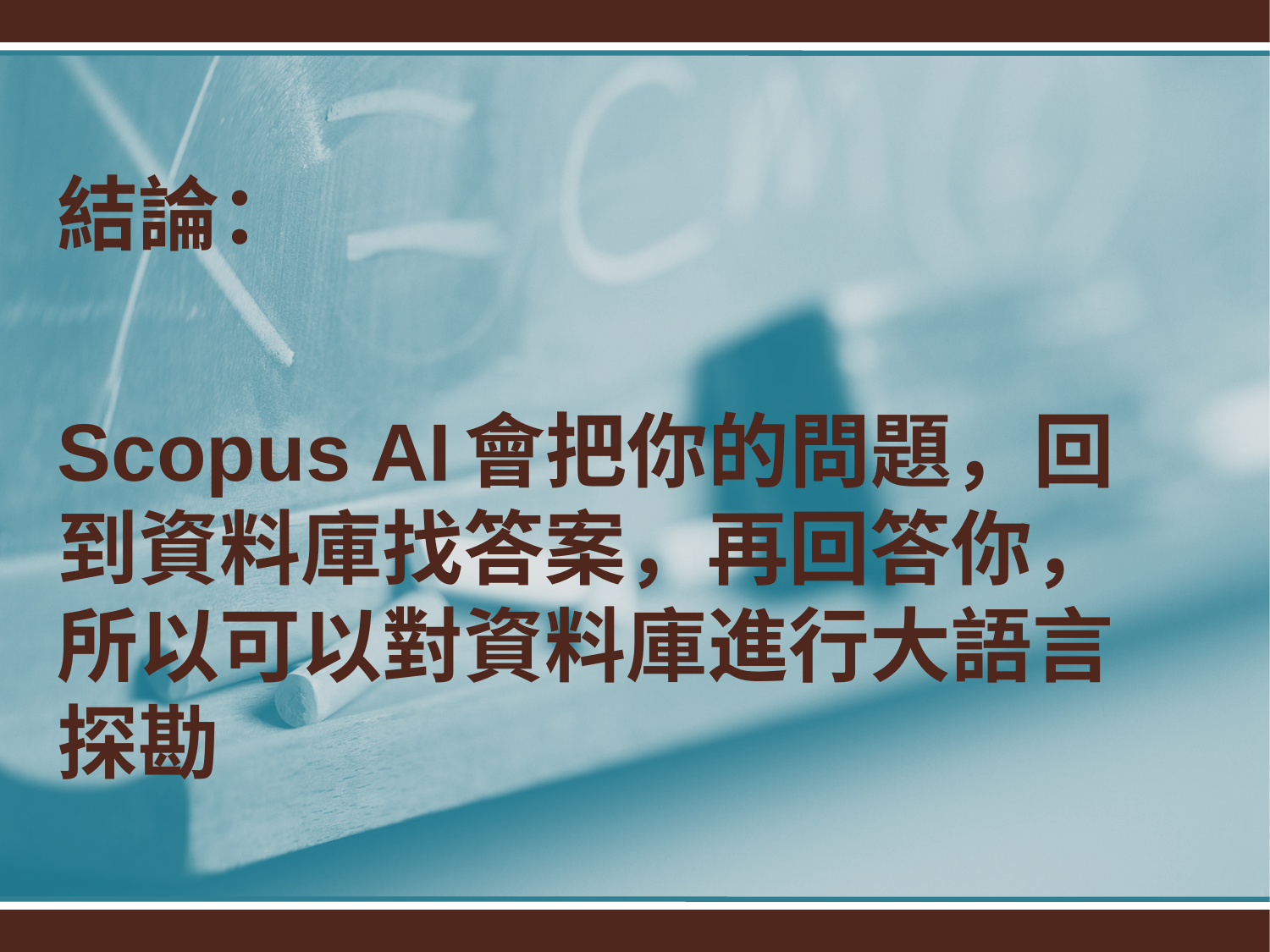

結論：

Scopus AI會把你的問題，回到資料庫找答案，再回答你，所以可以對資料庫進行大語言探勘